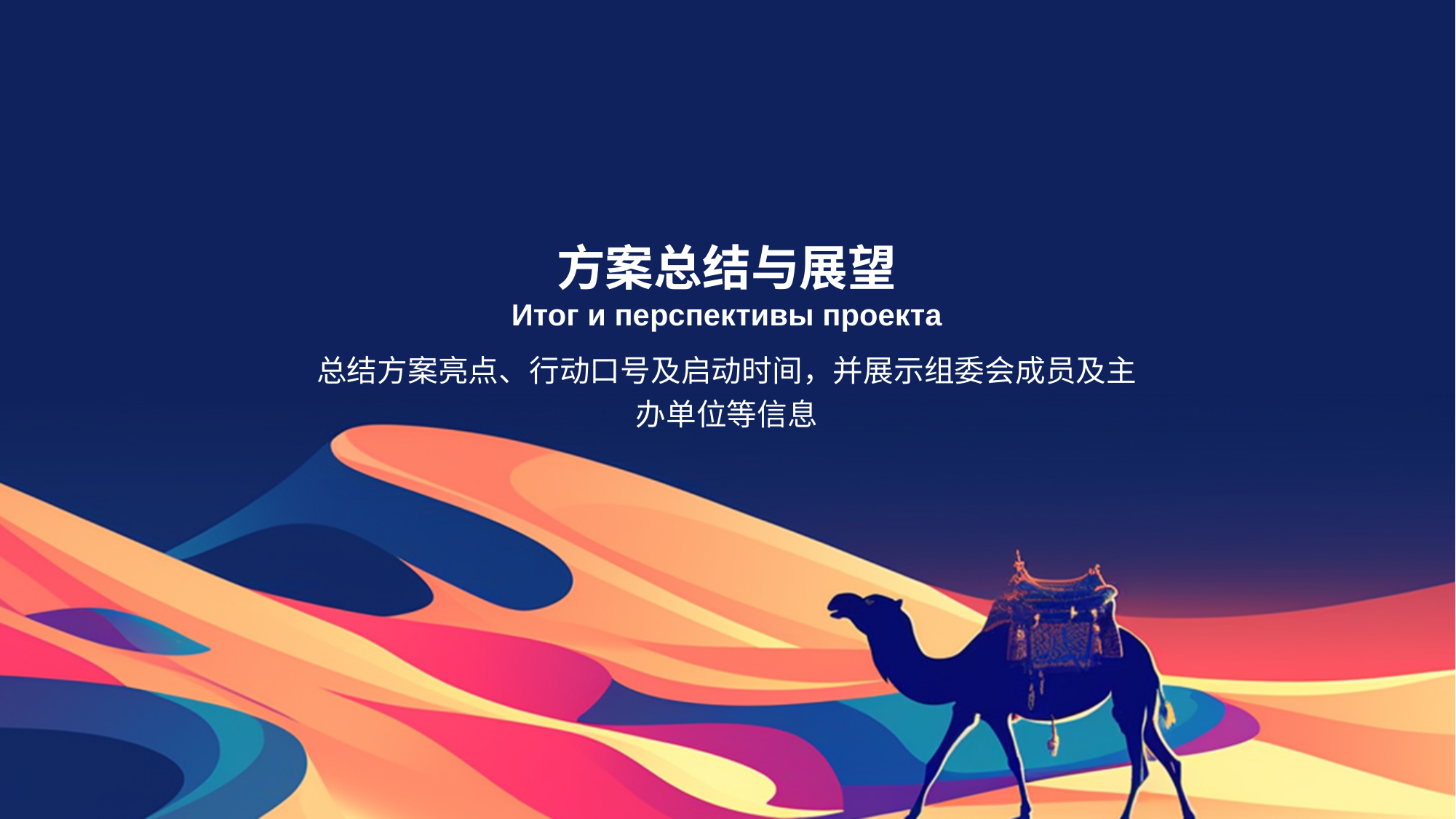

# 方案总结与展望 Итог и перспективы проекта
总结方案亮点、行动口号及启动时间，并展示组委会成员及主办单位等信息